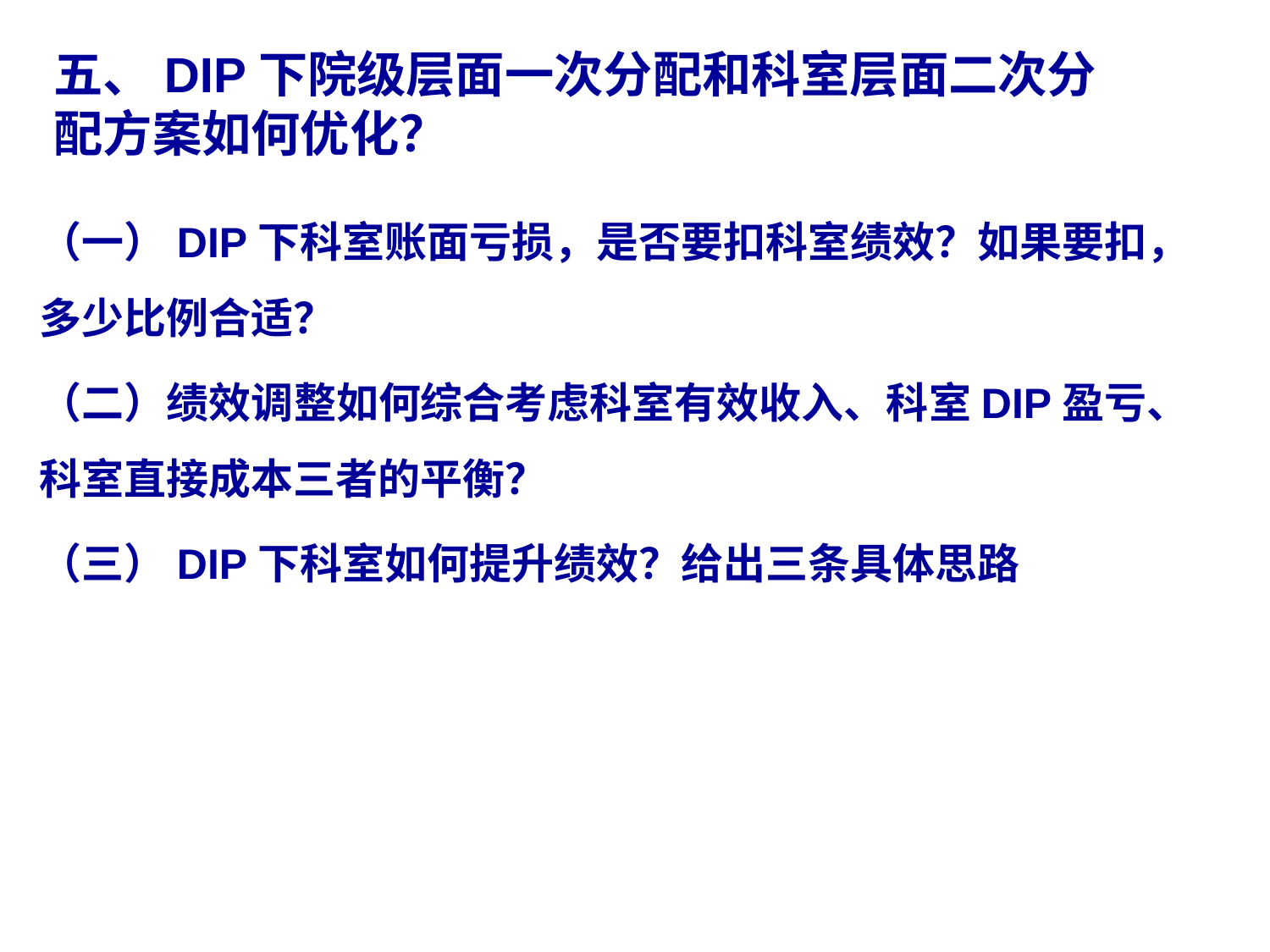

五、DIP下院级层面一次分配和科室层面二次分配方案如何优化？
（一）DIP下科室账面亏损，是否要扣科室绩效？如果要扣，多少比例合适？
（二）绩效调整如何综合考虑科室有效收入、科室DIP盈亏、科室直接成本三者的平衡？
（三）DIP下科室如何提升绩效？给出三条具体思路